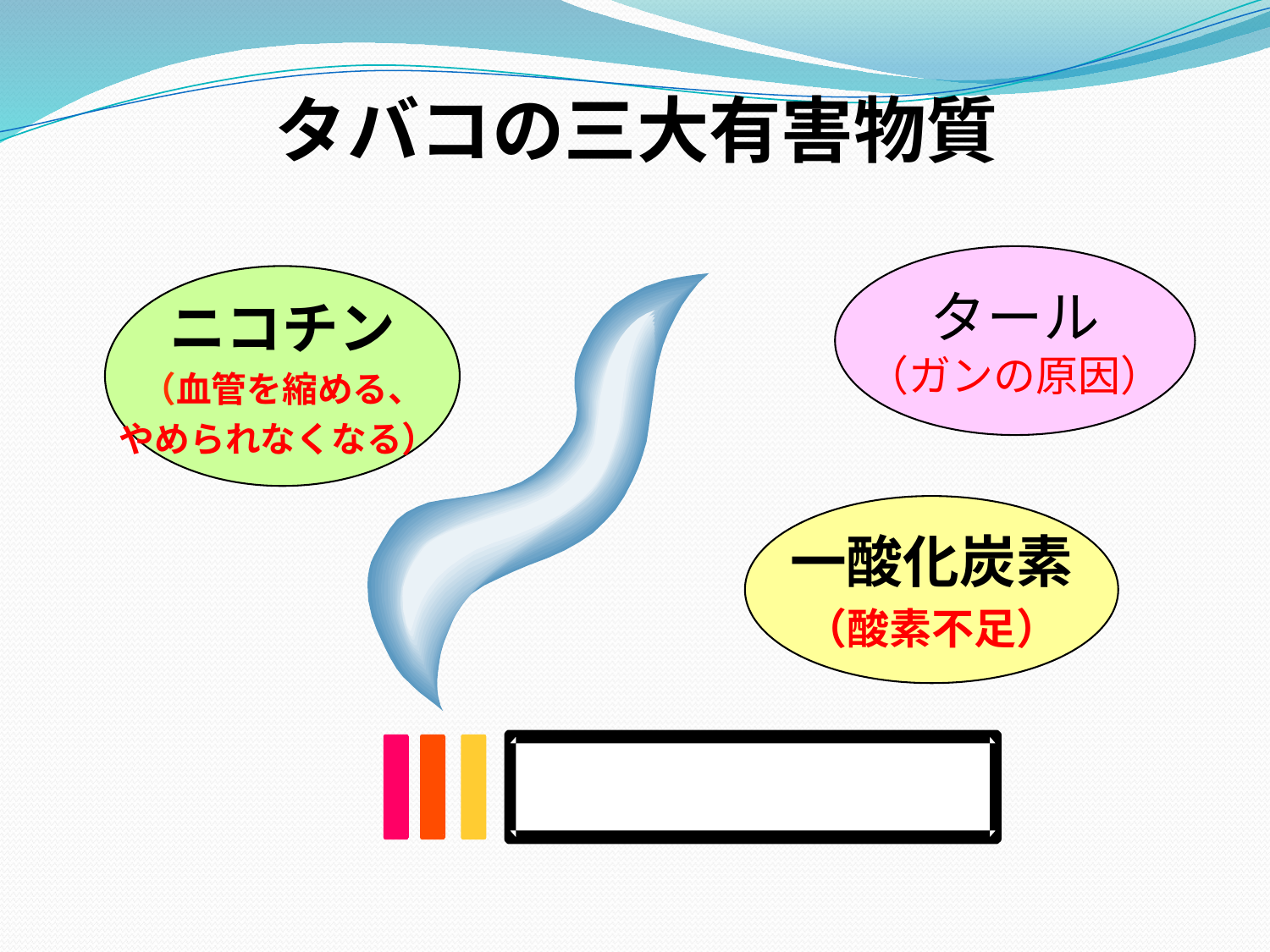

# タバコの三大有害物質
タール
（ガンの原因）
ニコチン
（血管を縮める、
やめられなくなる）

一酸化炭素
（酸素不足）